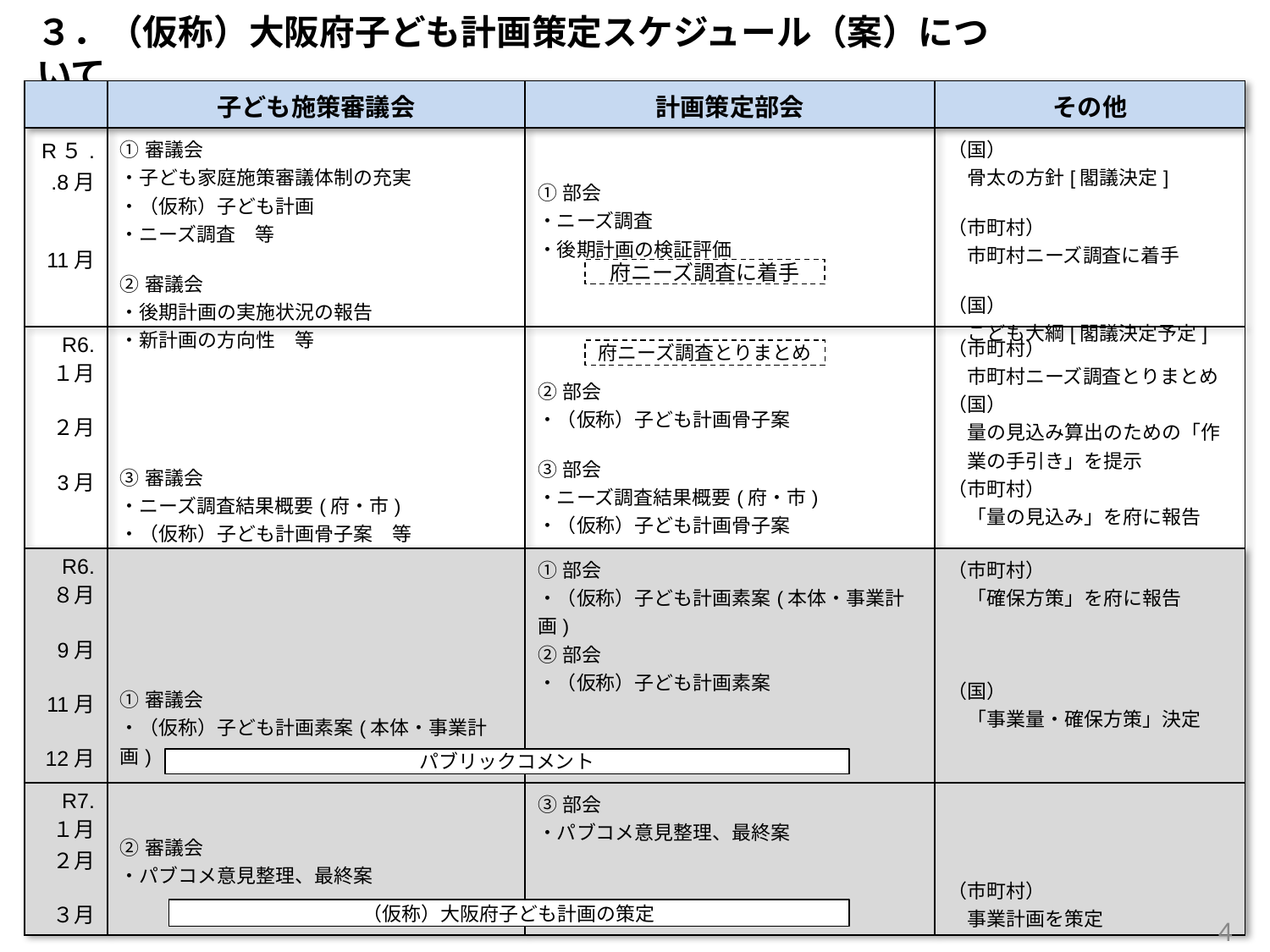

３．（仮称）大阪府子ども計画策定スケジュール（案）について
|  | 子ども施策審議会 | 計画策定部会 | その他 |
| --- | --- | --- | --- |
| R５. .8月 11月 | ①審議会 ・子ども家庭施策審議体制の充実 ・（仮称）子ども計画 ・ニーズ調査　等 ②審議会 ・後期計画の実施状況の報告 ・新計画の方向性　等 | ①部会 ・ニーズ調査 ・後期計画の検証評価 | （国） 　骨太の方針[閣議決定] （市町村） 　市町村ニーズ調査に着手 （国） 　こども大綱[閣議決定予定] |
| R6. １月 ２月 3月 | ③審議会 ・ニーズ調査結果概要(府・市) ・（仮称）子ども計画骨子案　等 | ②部会 ・（仮称）子ども計画骨子案 ③部会 ・ニーズ調査結果概要(府・市) ・（仮称）子ども計画骨子案 | （市町村） 　市町村ニーズ調査とりまとめ （国） 　量の見込み算出のための「作 　業の手引き」を提示 （市町村） 　「量の見込み」を府に報告 |
| R6. ８月 9月 11月 12月 | ①審議会 ・（仮称）子ども計画素案(本体・事業計画) | ①部会　 ・（仮称）子ども計画素案(本体・事業計画) ②部会 ・（仮称）子ども計画素案 | （市町村） 　「確保方策」を府に報告 （国） 　「事業量・確保方策」決定 |
| R7. １月 ２月 ３月 | ②審議会 ・パブコメ意見整理、最終案 | ③部会 ・パブコメ意見整理、最終案 | （市町村） 　事業計画を策定 |
府ニーズ調査に着手
府ニーズ調査とりまとめ
パブリックコメント
（仮称）大阪府子ども計画の策定
4